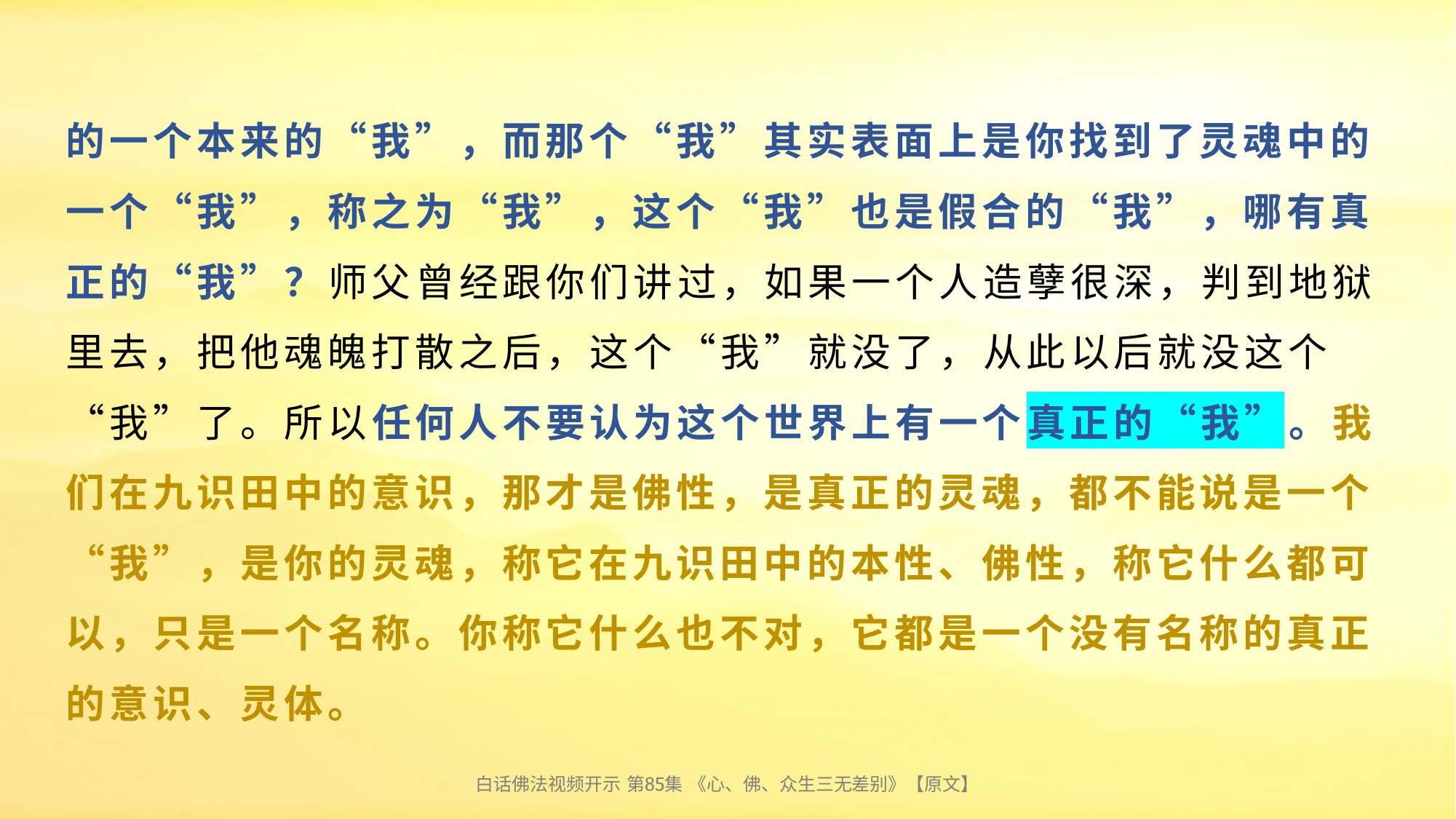

# 的一个本来的“我”，而那个“我”其实表面上是你找到了灵魂中的一个“我”，称之为“我”，这个“我”也是假合的“我”，哪有真正的“我”？师父曾经跟你们讲过，如果一个人造孽很深，判到地狱里去，把他魂魄打散之后，这个“我”就没了，从此以后就没这个“我”了。所以任何人不要认为这个世界上有一个真正的“我”。我们在九识田中的意识，那才是佛性，是真正的灵魂，都不能说是一个“我”，是你的灵魂，称它在九识田中的本性、佛性，称它什么都可以，只是一个名称。你称它什么也不对，它都是一个没有名称的真正的意识、灵体。
白话佛法视频开示 第85集 《心、佛、众生三无差别》【原文】